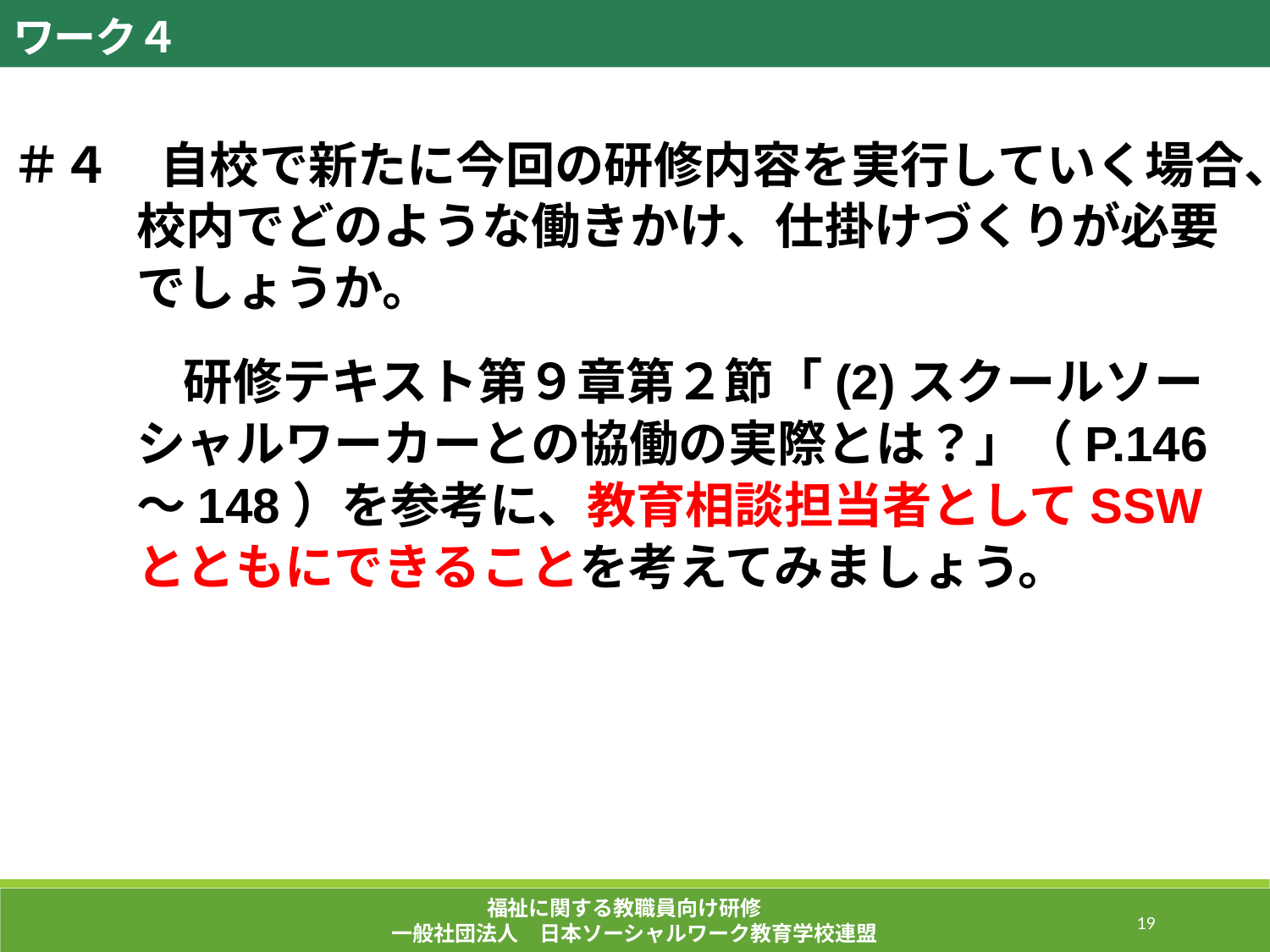

ワーク４
＃４　自校で新たに今回の研修内容を実行していく場合、校内でどのような働きかけ、仕掛けづくりが必要でしょうか。
　　　 研修テキスト第９章第２節「(2)スクールソーシャルワーカーとの協働の実際とは？」（P.146～148）を参考に、教育相談担当者としてSSWとともにできることを考えてみましょう。
福祉に関する教職員向け研修
一般社団法人　日本ソーシャルワーク教育学校連盟
19